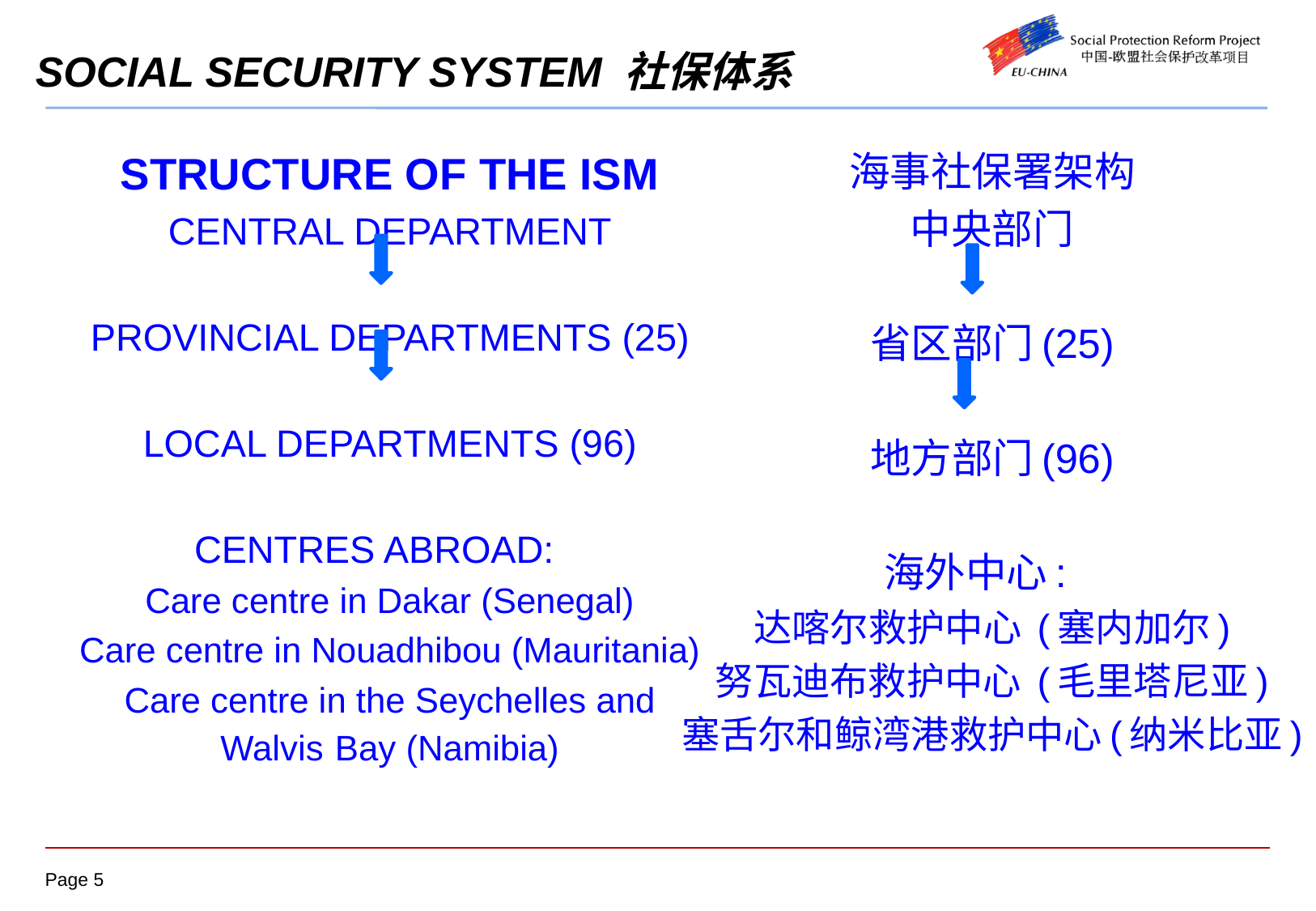

SOCIAL SECURITY SYSTEM 社保体系

STRUCTURE OF THE ISM
CENTRAL DEPARTMENT

PROVINCIAL DEPARTMENTS (25)

LOCAL DEPARTMENTS (96)

CENTRES ABROAD:
Care centre in Dakar (Senegal)
Care centre in Nouadhibou (Mauritania)
Care centre in the Seychelles and Walvis Bay (Namibia)

海事社保署架构
中央部门

省区部门(25)

地方部门(96)

海外中心:
达喀尔救护中心 (塞内加尔)
努瓦迪布救护中心 (毛里塔尼亚)
塞舌尔和鲸湾港救护中心(纳米比亚)